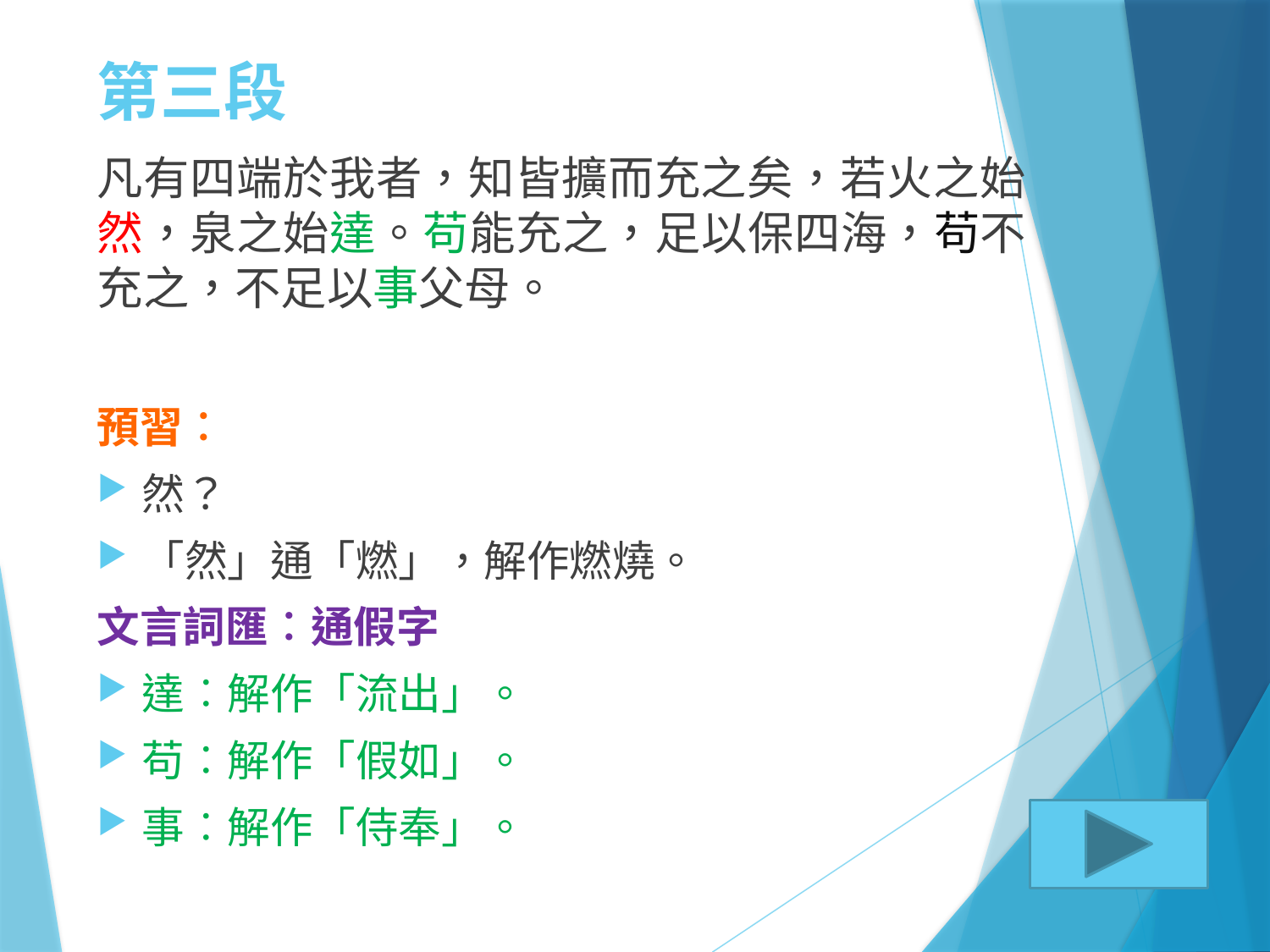

# 第三段
凡有四端於我者，知皆擴而充之矣，若火之始然，泉之始達。苟能充之，足以保四海，苟不充之，不足以事父母。

預習︰
然？
「然」通「燃」，解作燃燒。
文言詞匯︰通假字
達︰解作「流出」。
苟︰解作「假如」。
事︰解作「侍奉」。